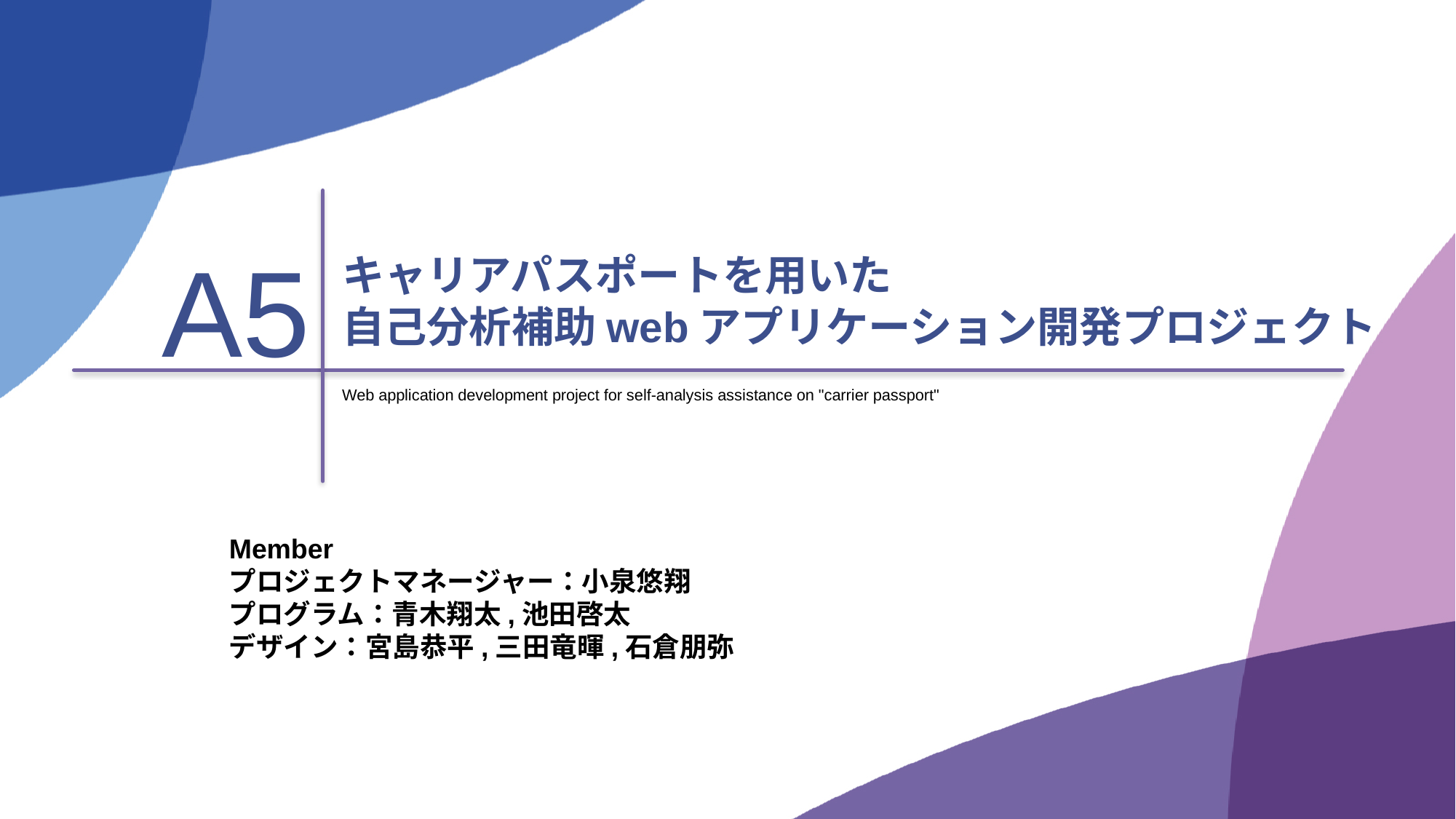

# キャリアパスポートを用いた 自己分析補助webアプリケーション開発プロジェクト
A5
Web application development project for self-analysis assistance on "carrier passport"
Member
プロジェクトマネージャー：小泉悠翔
プログラム：青木翔太,池田啓太
デザイン：宮島恭平,三田竜暉,石倉朋弥